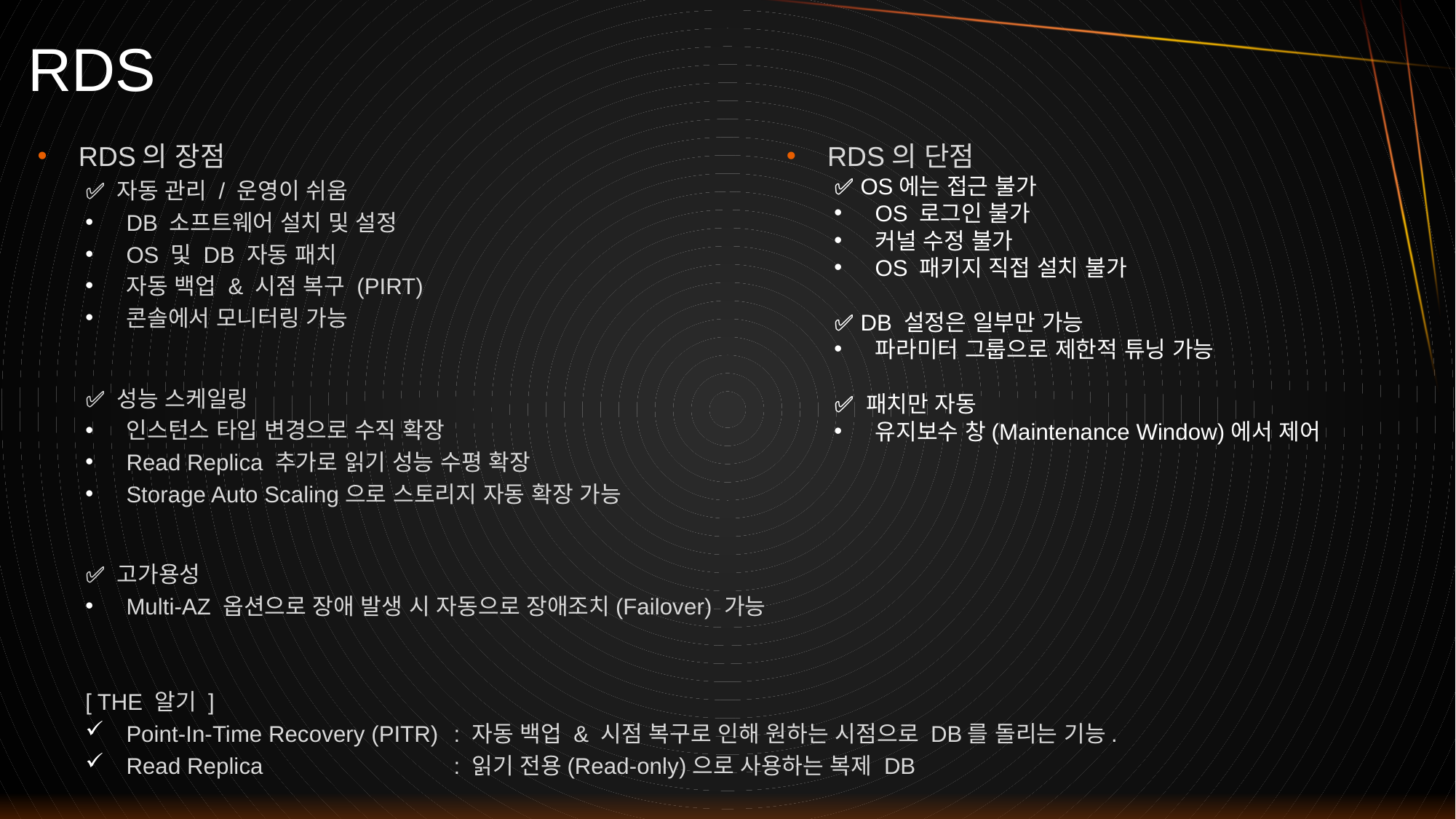

# RDS
RDS의 장점
✅ 자동 관리 / 운영이 쉬움
DB 소프트웨어 설치 및 설정
OS 및 DB 자동 패치
자동 백업 & 시점 복구 (PIRT)
콘솔에서 모니터링 가능

✅ 성능 스케일링
인스턴스 타입 변경으로 수직 확장
Read Replica 추가로 읽기 성능 수평 확장
Storage Auto Scaling으로 스토리지 자동 확장 가능

✅ 고가용성
Multi-AZ 옵션으로 장애 발생 시 자동으로 장애조치(Failover) 가능

[ THE 알기 ]
Point-In-Time Recovery (PITR)	: 자동 백업 & 시점 복구로 인해 원하는 시점으로 DB를 돌리는 기능.
Read Replica		: 읽기 전용(Read-only)으로 사용하는 복제 DB
RDS의 단점
✅ OS에는 접근 불가
OS 로그인 불가
커널 수정 불가
OS 패키지 직접 설치 불가

✅ DB 설정은 일부만 가능
파라미터 그룹으로 제한적 튜닝 가능

✅ 패치만 자동
유지보수 창(Maintenance Window)에서 제어